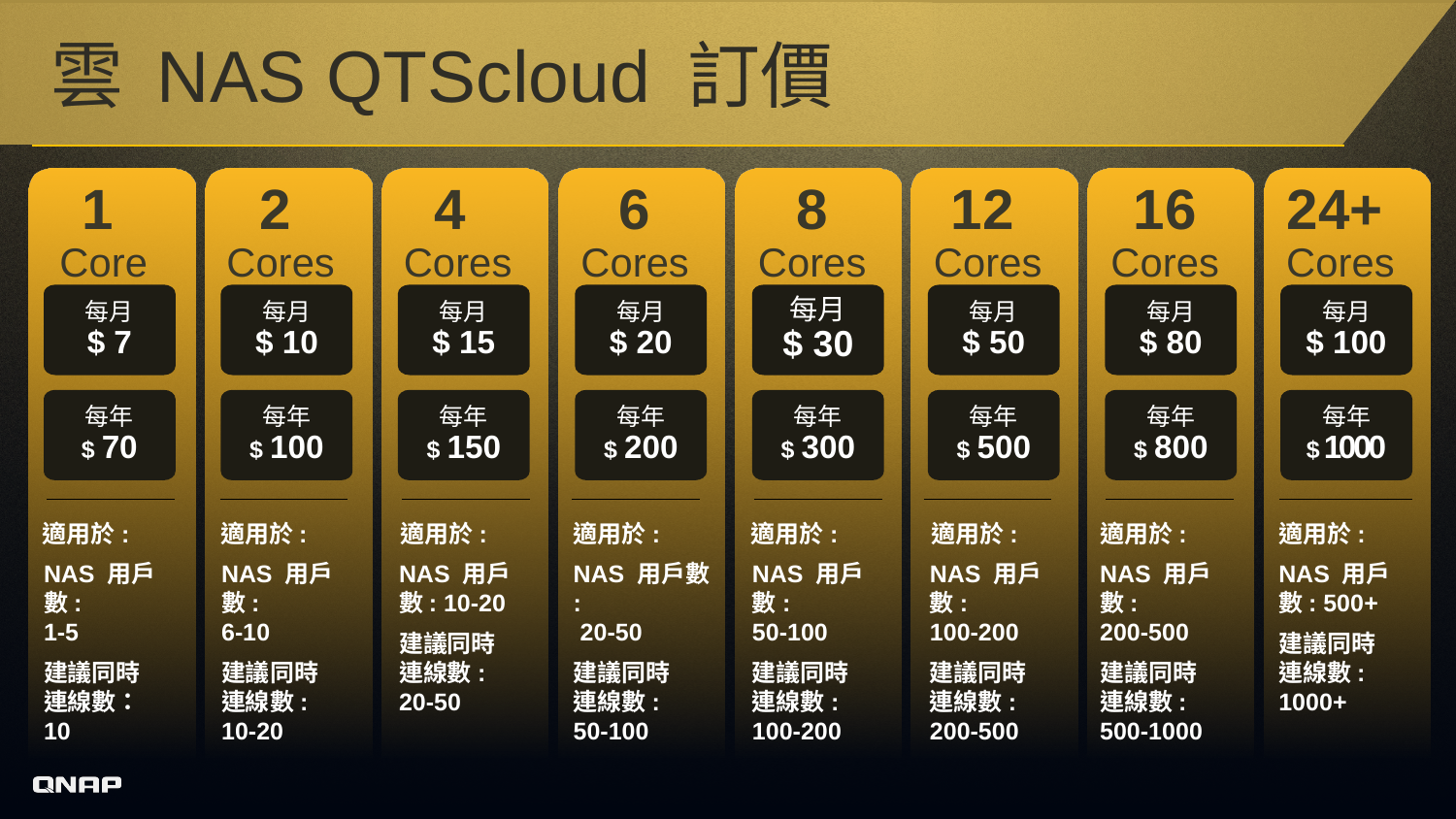

# 雲 NAS QTScloud 訂價

`
每月
$ 7
每月
$ 10
每月
$ 15
每月
$ 20
每月
$ 30
每月
$ 50
每月
$ 80
每月
$ 100
1
Core
2
Cores
4
Cores
6
Cores
8
Cores
12
Cores
16
Cores
24+
Cores
每年
$ 70
每年
$ 100
每年
$ 150
每年
$ 200
每年
$ 300
每年
$ 500
每年
$ 800
每年
$ 1000
適用於:
NAS 用戶數:
1-5
建議同時
連線數：
10
適用於:
NAS 用戶數:
6-10
建議同時
連線數:
10-20
適用於:
NAS 用戶數: 10-20
建議同時
連線數:
20-50
適用於:
NAS 用戶數 :
 20-50
建議同時
連線數:
50-100
適用於:
NAS 用戶數:
50-100
建議同時
連線數:
100-200
適用於:
NAS 用戶數:
100-200
建議同時
連線數:
200-500
適用於:
NAS 用戶數:
200-500
建議同時
連線數:
500-1000
適用於:
NAS 用戶數: 500+
建議同時
連線數:
1000+